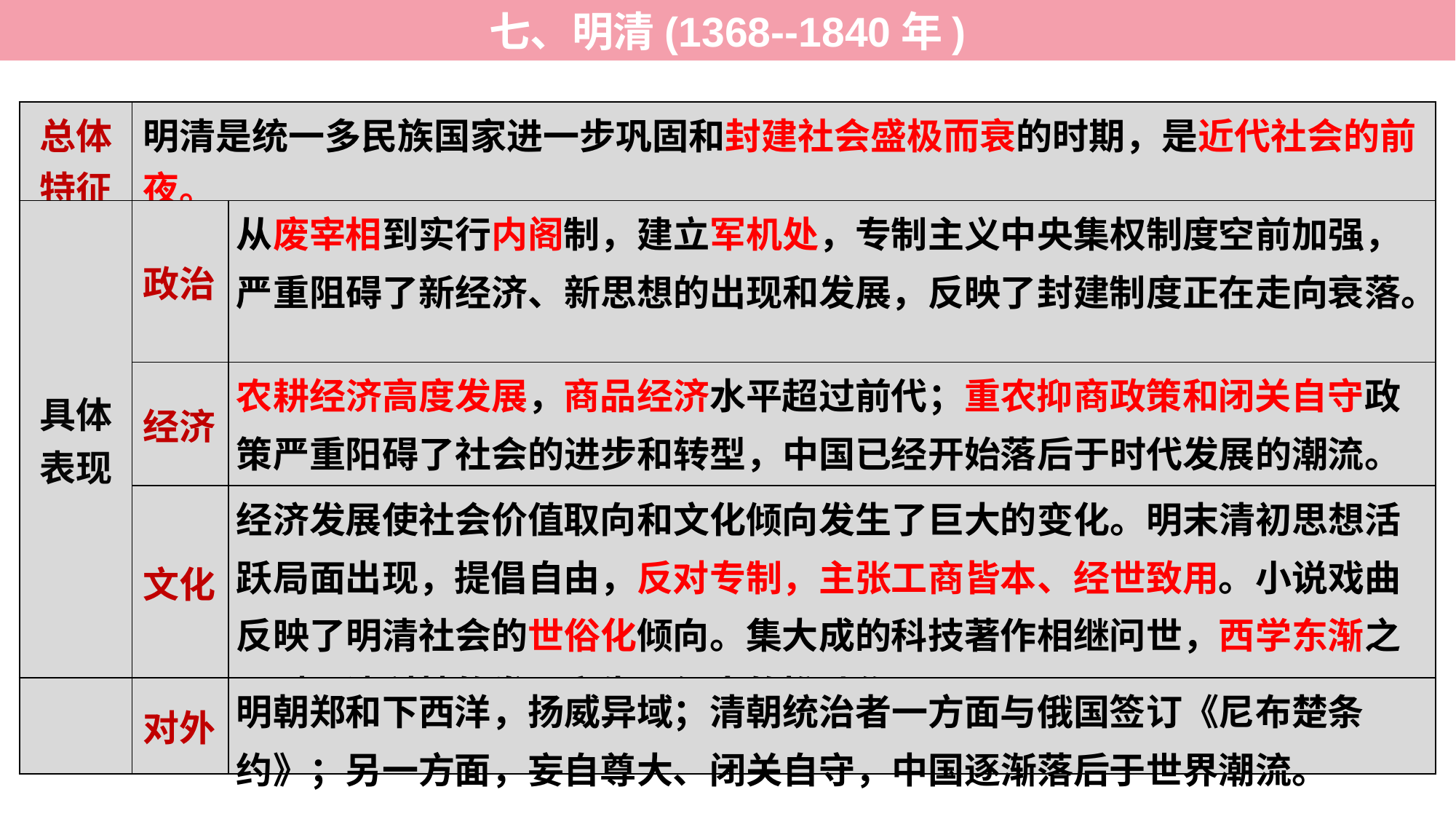

七、明清(1368--1840年)
| 总体特征 | 明清是统一多民族国家进一步巩固和封建社会盛极而衰的时期，是近代社会的前夜。 |  |
| --- | --- | --- |
| 具体表现 | 政治 | 从废宰相到实行内阁制，建立军机处，专制主义中央集权制度空前加强，严重阻碍了新经济、新思想的出现和发展，反映了封建制度正在走向衰落。 |
|  | 经济 | 农耕经济高度发展，商品经济水平超过前代；重农抑商政策和闭关自守政策严重阳碍了社会的进步和转型，中国已经开始落后于时代发展的潮流。 |
|  | 文化 | 经济发展使社会价值取向和文化倾向发生了巨大的变化。明末清初思想活跃局面出现，提倡自由，反对专制，主张工商皆本、经世致用。小说戏曲反映了明清社会的世俗化倾向。集大成的科技著作相继问世，西学东渐之风对明清科技的发展产生了很大的推动作用。 |
|  | 对外 | 明朝郑和下西洋，扬威异域；清朝统治者一方面与俄国签订《尼布楚条约》；另一方面，妄自尊大、闭关自守，中国逐渐落后于世界潮流。 |